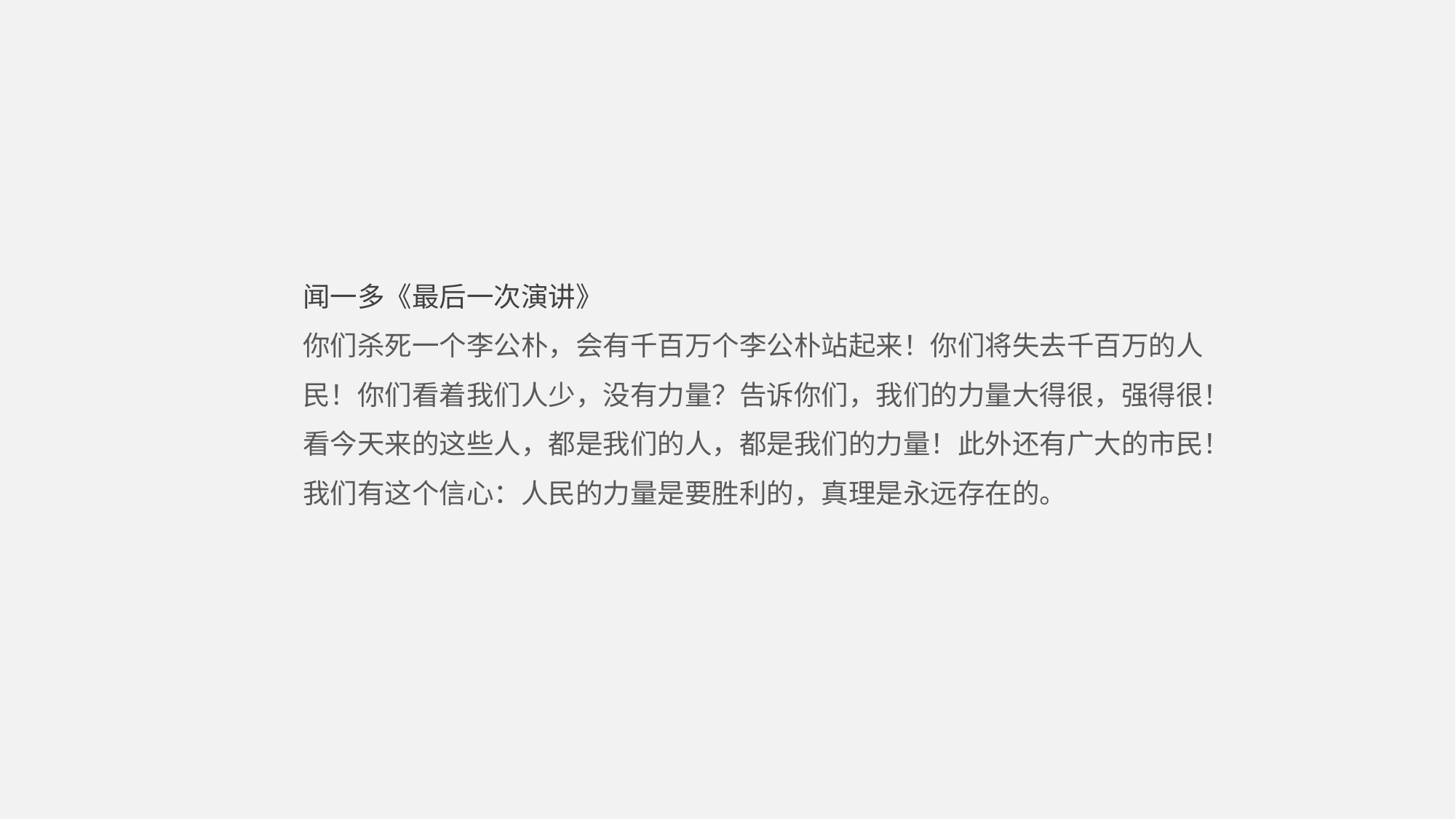

闻一多《最后一次演讲》
你们杀死一个李公朴，会有千百万个李公朴站起来！你们将失去千百万的人民！你们看着我们人少，没有力量？告诉你们，我们的力量大得很，强得很！看今天来的这些人，都是我们的人，都是我们的力量！此外还有广大的市民！我们有这个信心：人民的力量是要胜利的，真理是永远存在的。